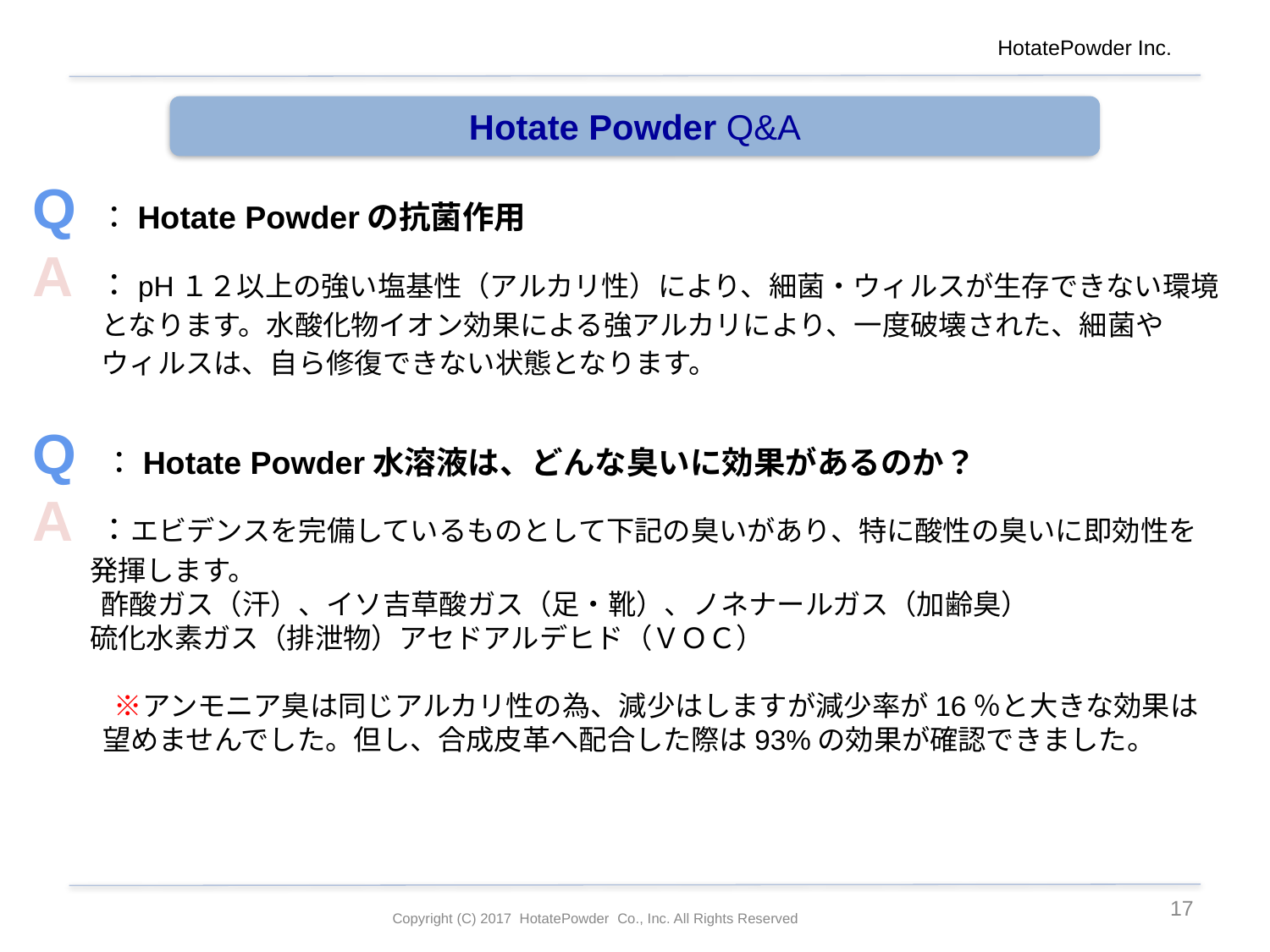

HotatePowder Inc.

Hotate Powder Q&A
Q ：Hotate Powderの抗菌作用
A  ：pH１２以上の強い塩基性（アルカリ性）により、細菌・ウィルスが生存できない環境
　　  となります。水酸化物イオン効果による強アルカリにより、一度破壊された、細菌や
　　  ウィルスは、自ら修復できない状態となります。

Q ：Hotate Powder水溶液は、どんな臭いに効果があるのか？
A  ：エビデンスを完備しているものとして下記の臭いがあり、特に酸性の臭いに即効性を
        発揮します。
　　  酢酸ガス（汗）、イソ吉草酸ガス（足・靴）、ノネナールガス（加齢臭）
        硫化水素ガス（排泄物）アセドアルデヒド（ＶＯＣ）

　　    ※アンモニア臭は同じアルカリ性の為、減少はしますが減少率が16％と大きな効果は
          望めませんでした。但し、合成皮革へ配合した際は93%の効果が確認できました。

17
Copyright (C) 2017  HotatePowder  Co., Inc. All Rights Reserved